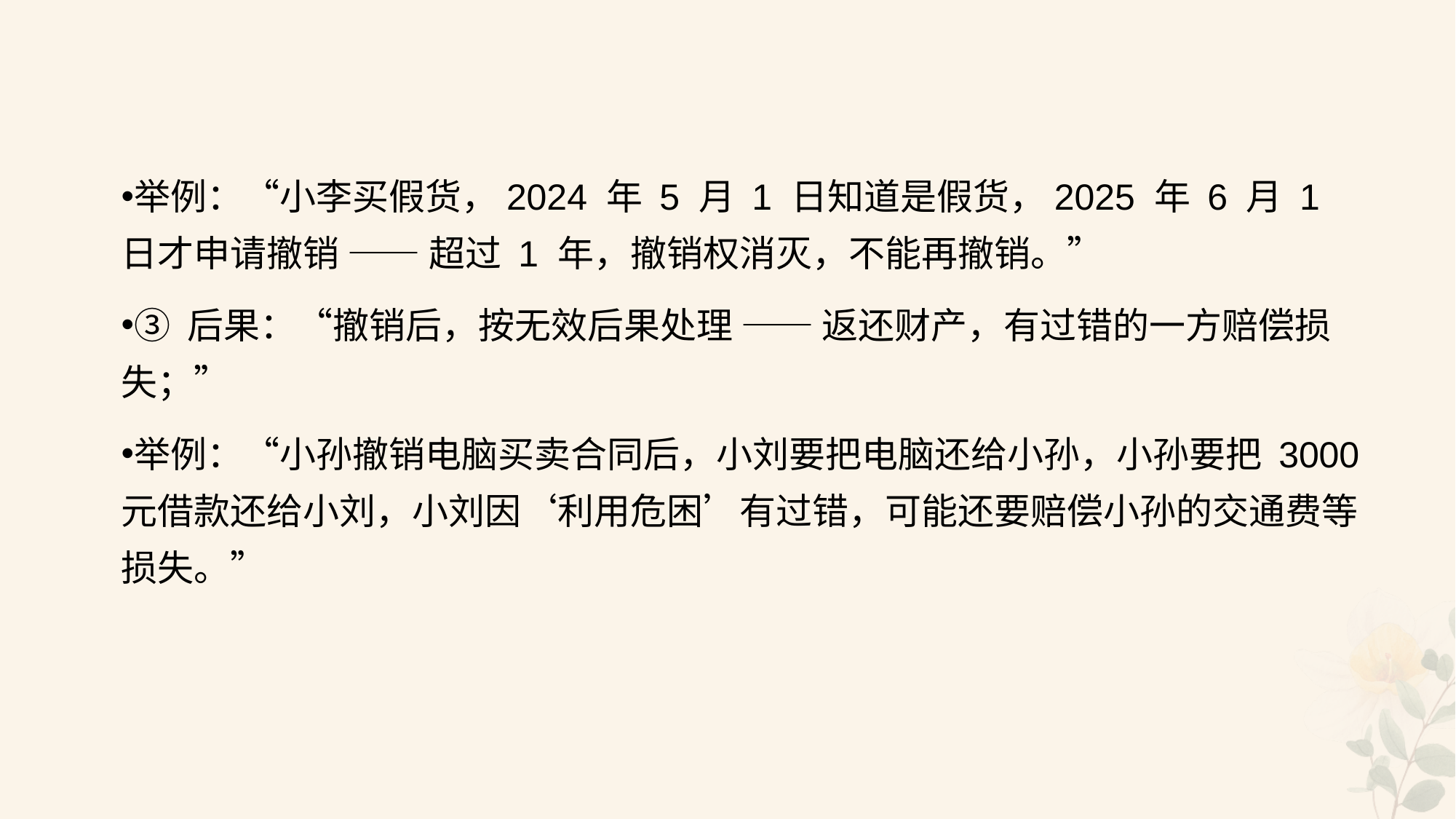

#
举例：“小李买假货，2024 年 5 月 1 日知道是假货，2025 年 6 月 1 日才申请撤销 —— 超过 1 年，撤销权消灭，不能再撤销。”
③ 后果：“撤销后，按无效后果处理 —— 返还财产，有过错的一方赔偿损失；”
举例：“小孙撤销电脑买卖合同后，小刘要把电脑还给小孙，小孙要把 3000 元借款还给小刘，小刘因‘利用危困’有过错，可能还要赔偿小孙的交通费等损失。”